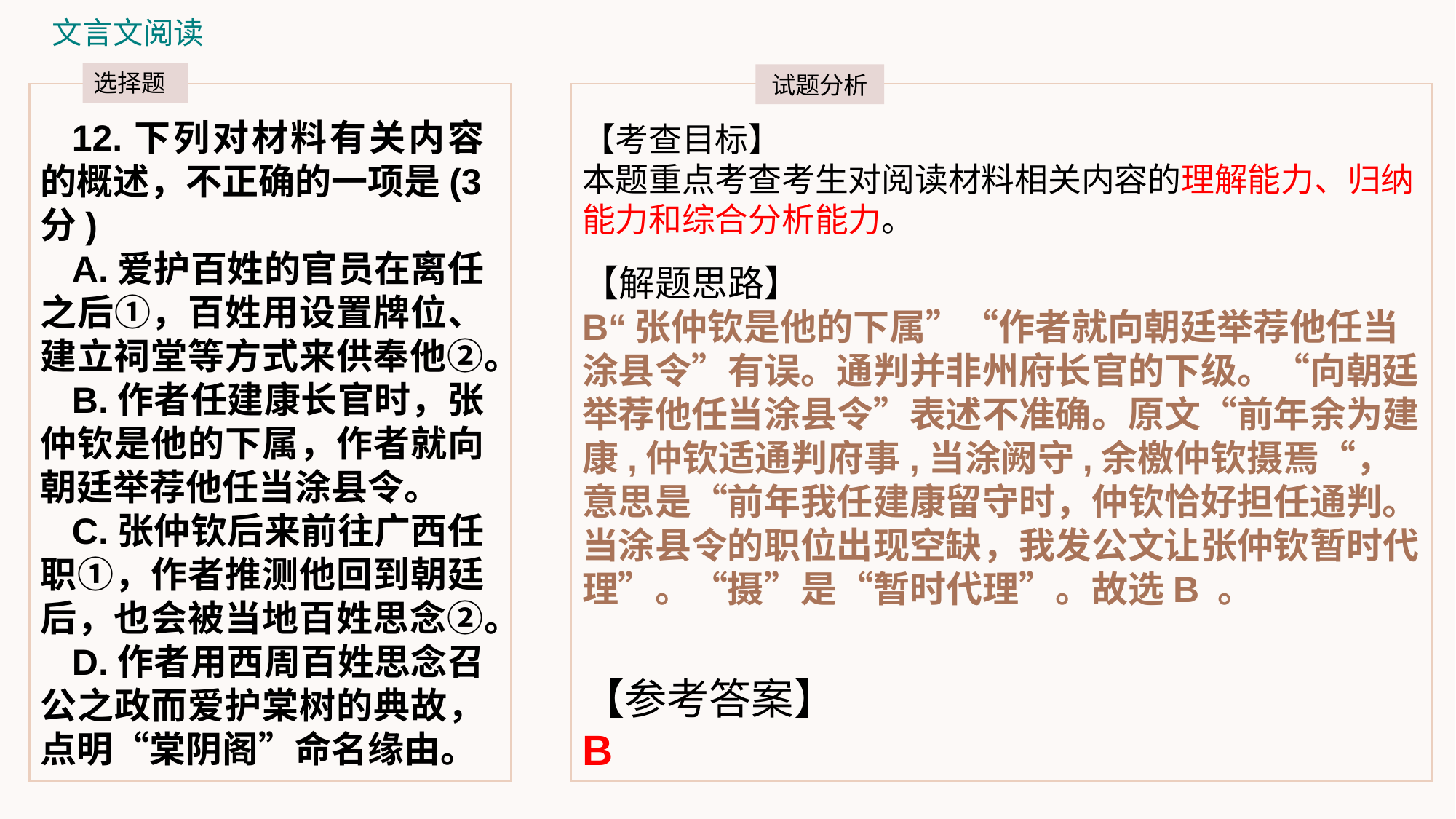

文言文阅读
选择题
试题分析

12.下列对材料有关内容的概述，不正确的一项是(3分)
A.爱护百姓的官员在离任之后①，百姓用设置牌位、建立祠堂等方式来供奉他②。
B.作者任建康长官时，张仲钦是他的下属，作者就向朝廷举荐他任当涂县令。
C.张仲钦后来前往广西任职①，作者推测他回到朝廷后，也会被当地百姓思念②。
D.作者用西周百姓思念召公之政而爱护棠树的典故，点明“棠阴阁”命名缘由。
【考查目标】
本题重点考查考生对阅读材料相关内容的理解能力、归纳能力和综合分析能力。
【解题思路】
B“张仲钦是他的下属”“作者就向朝廷举荐他任当涂县令”有误。通判并非州府长官的下级。“向朝廷举荐他任当涂县令”表述不准确。原文“前年余为建康,仲钦适通判府事,当涂阙守,余檄仲钦摄焉“，意思是“前年我任建康留守时，仲钦恰好担任通判。当涂县令的职位出现空缺，我发公文让张仲钦暂时代理”。“摄”是“暂时代理”。故选B 。
【参考答案】
B